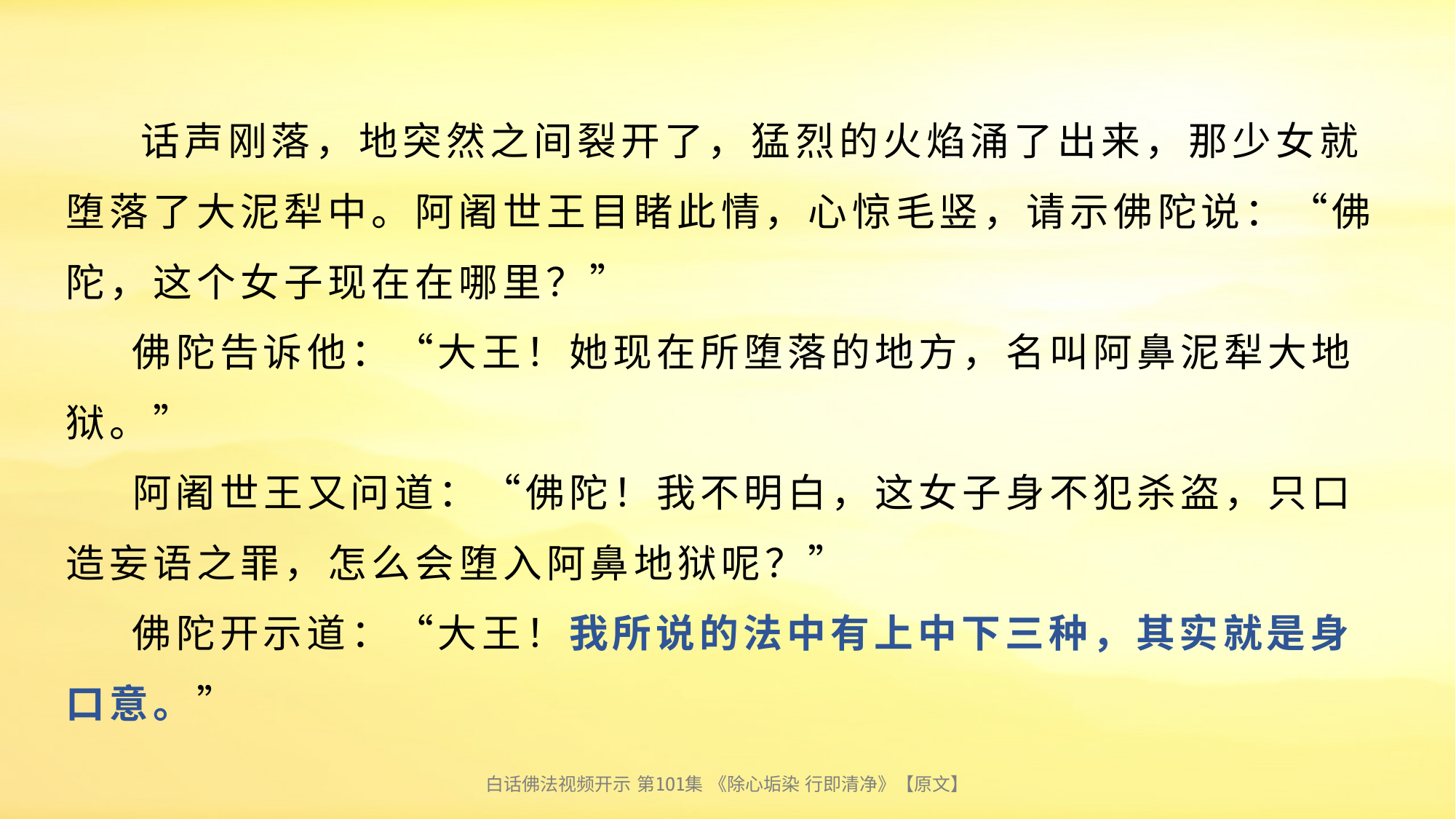

# 话声刚落，地突然之间裂开了，猛烈的火焰涌了出来，那少女就堕落了大泥犁中。阿阇世王目睹此情，心惊毛竖，请示佛陀说：“佛陀，这个女子现在在哪里？” 佛陀告诉他：“大王！她现在所堕落的地方，名叫阿鼻泥犁大地狱。” 阿阇世王又问道：“佛陀！我不明白，这女子身不犯杀盗，只口造妄语之罪，怎么会堕入阿鼻地狱呢？” 佛陀开示道：“大王！我所说的法中有上中下三种，其实就是身口意。”
白话佛法视频开示 第101集 《除心垢染 行即清净》【原文】